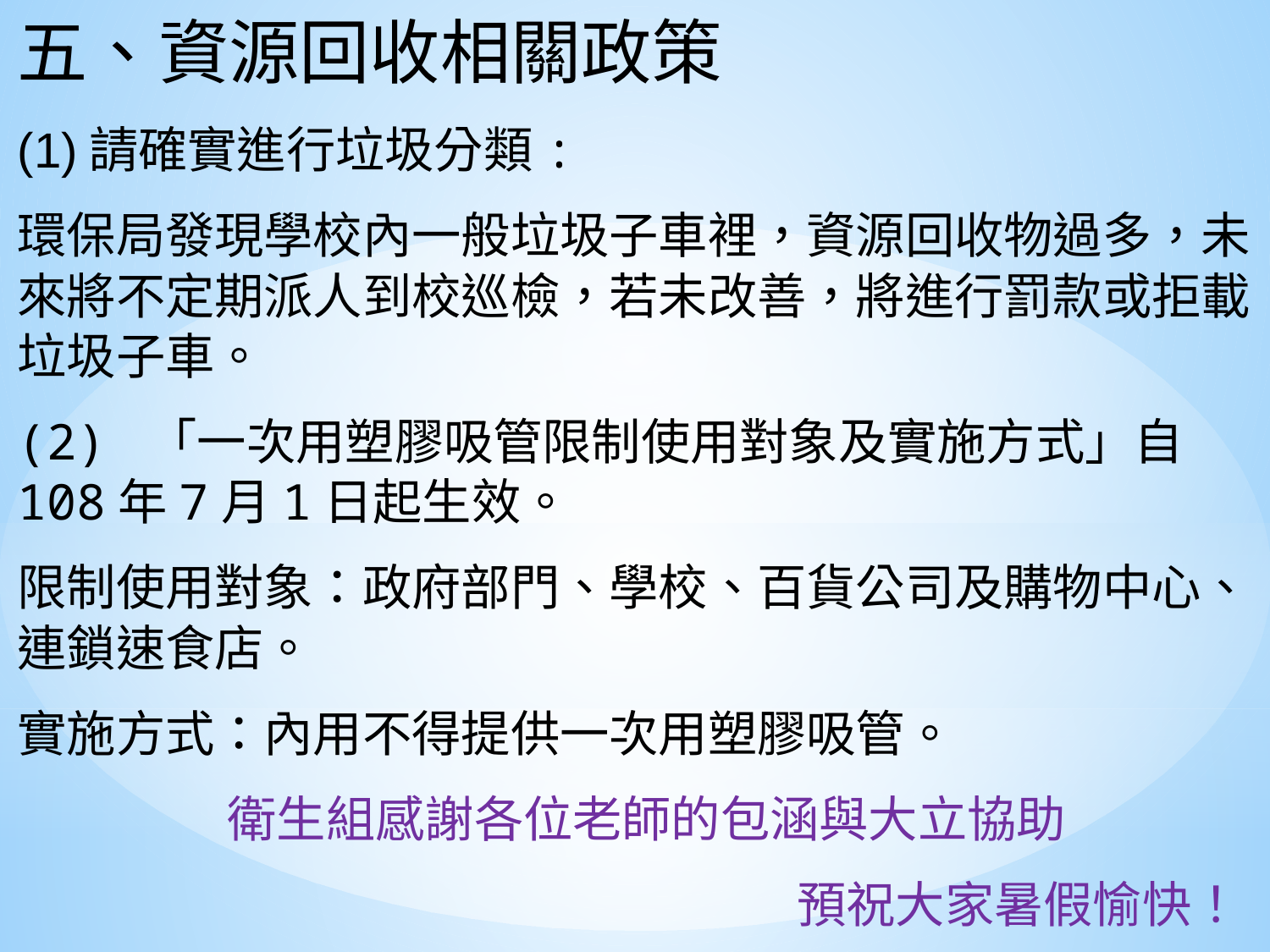

五、資源回收相關政策
請確實進行垃圾分類:
環保局發現學校內一般垃圾子車裡，資源回收物過多，未來將不定期派人到校巡檢，若未改善，將進行罰款或拒載垃圾子車。
(2) 「一次用塑膠吸管限制使用對象及實施方式」自108年7月1日起生效。
限制使用對象：政府部門、學校、百貨公司及購物中心、連鎖速食店。
實施方式：內用不得提供一次用塑膠吸管。
        衛生組感謝各位老師的包涵與大立協助
                               預祝大家暑假愉快！